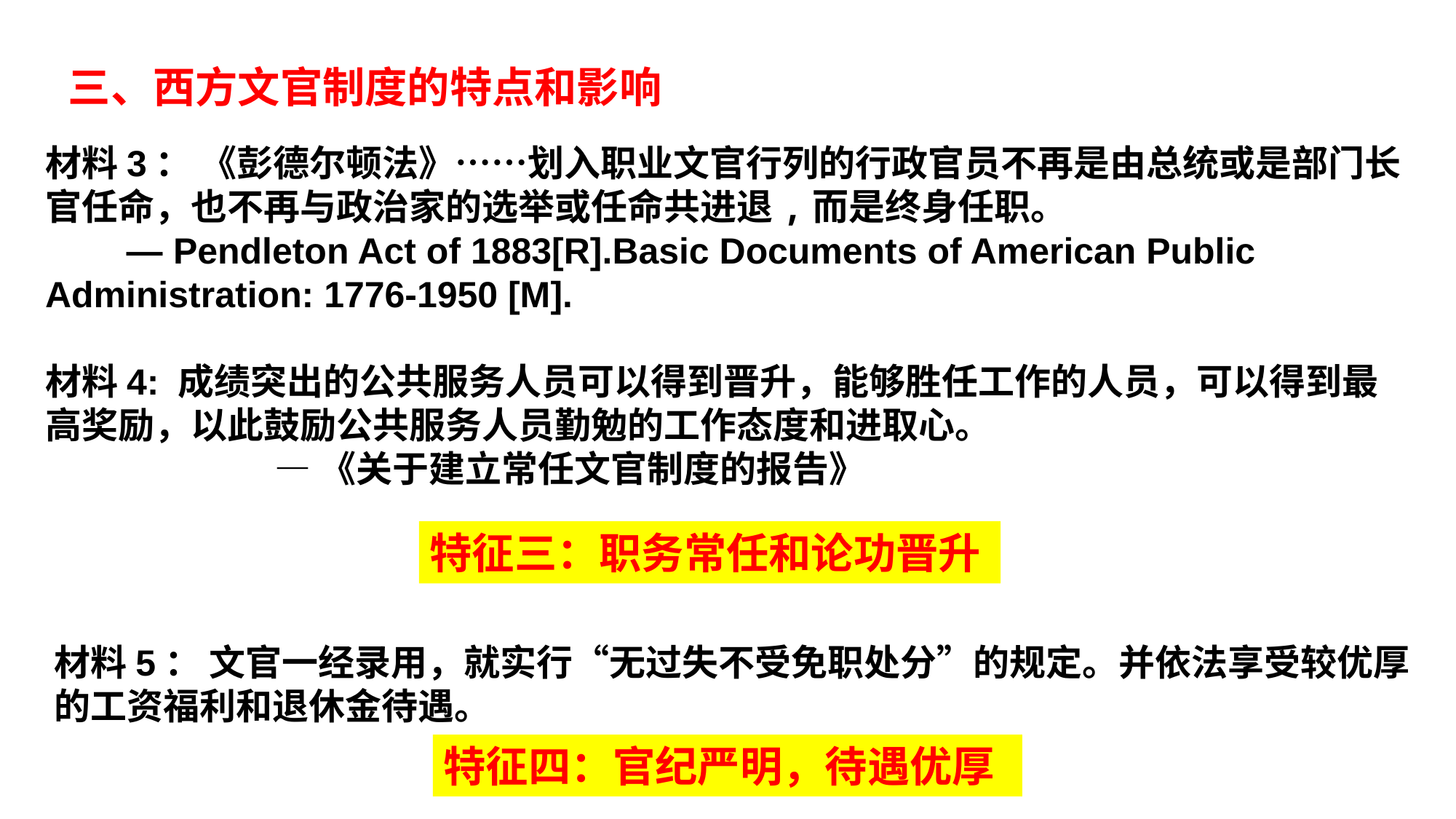

三、西方文官制度的特点和影响

材料3： 《彭德尔顿法》……划入职业文官行列的行政官员不再是由总统或是部门长官任命，也不再与政治家的选举或任命共进退,而是终身任职。
        — Pendleton Act of 1883[R].Basic Documents of American Public Administration: 1776-1950 [M].

材料4: 成绩突出的公共服务人员可以得到晋升，能够胜任工作的人员，可以得到最高奖励，以此鼓励公共服务人员勤勉的工作态度和进取心。
                            —《关于建立常任文官制度的报告》
特征三：职务常任和论功晋升
材料5： 文官一经录用，就实行“无过失不受免职处分”的规定。并依法享受较优厚的工资福利和退休金待遇。
特征四：官纪严明，待遇优厚